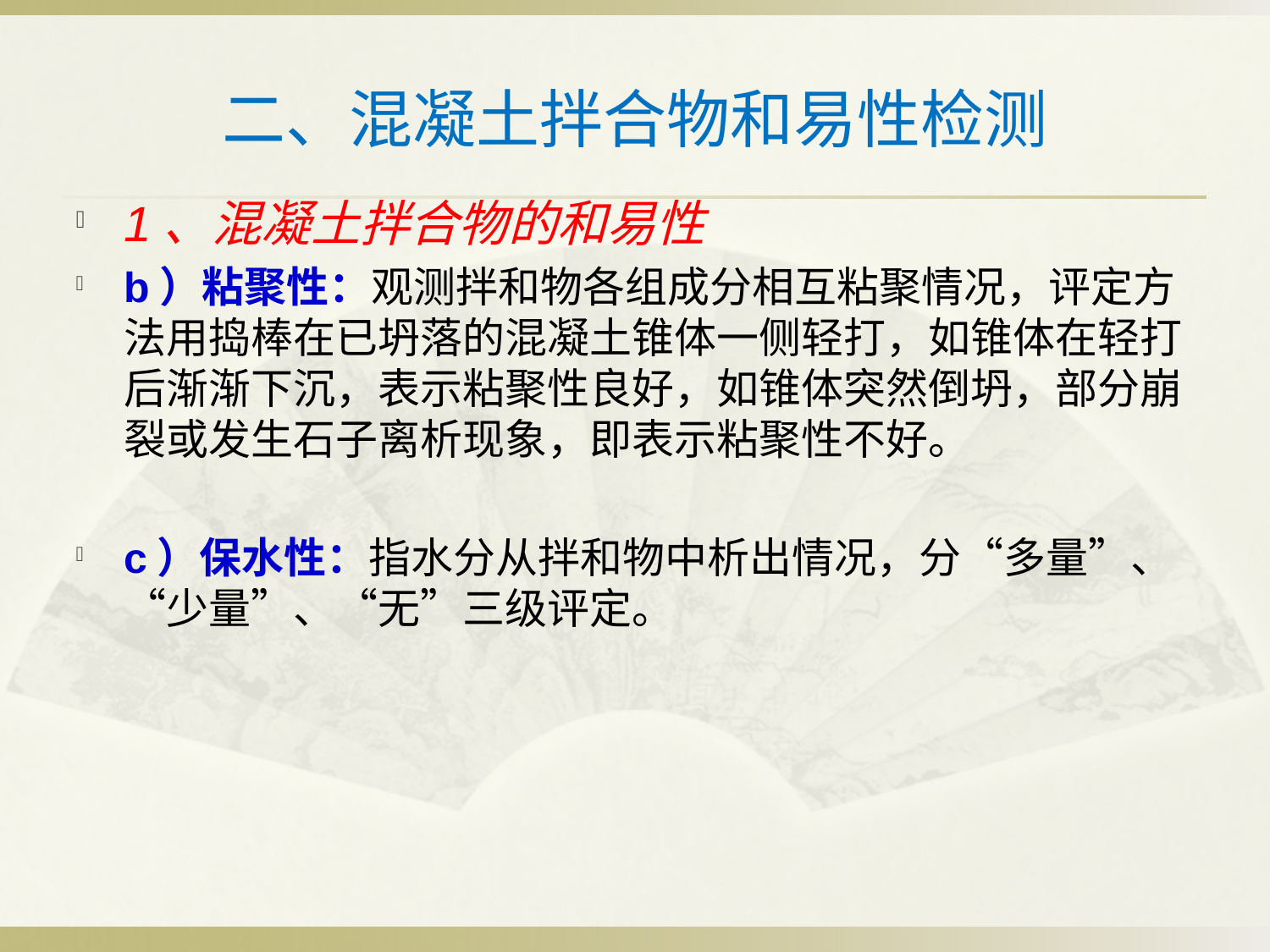

# 二、混凝土拌合物和易性检测
1、混凝土拌合物的和易性
b）粘聚性：观测拌和物各组成分相互粘聚情况，评定方法用捣棒在已坍落的混凝土锥体一侧轻打，如锥体在轻打后渐渐下沉，表示粘聚性良好，如锥体突然倒坍，部分崩裂或发生石子离析现象，即表示粘聚性不好。

c）保水性：指水分从拌和物中析出情况，分“多量”、“少量”、“无”三级评定。